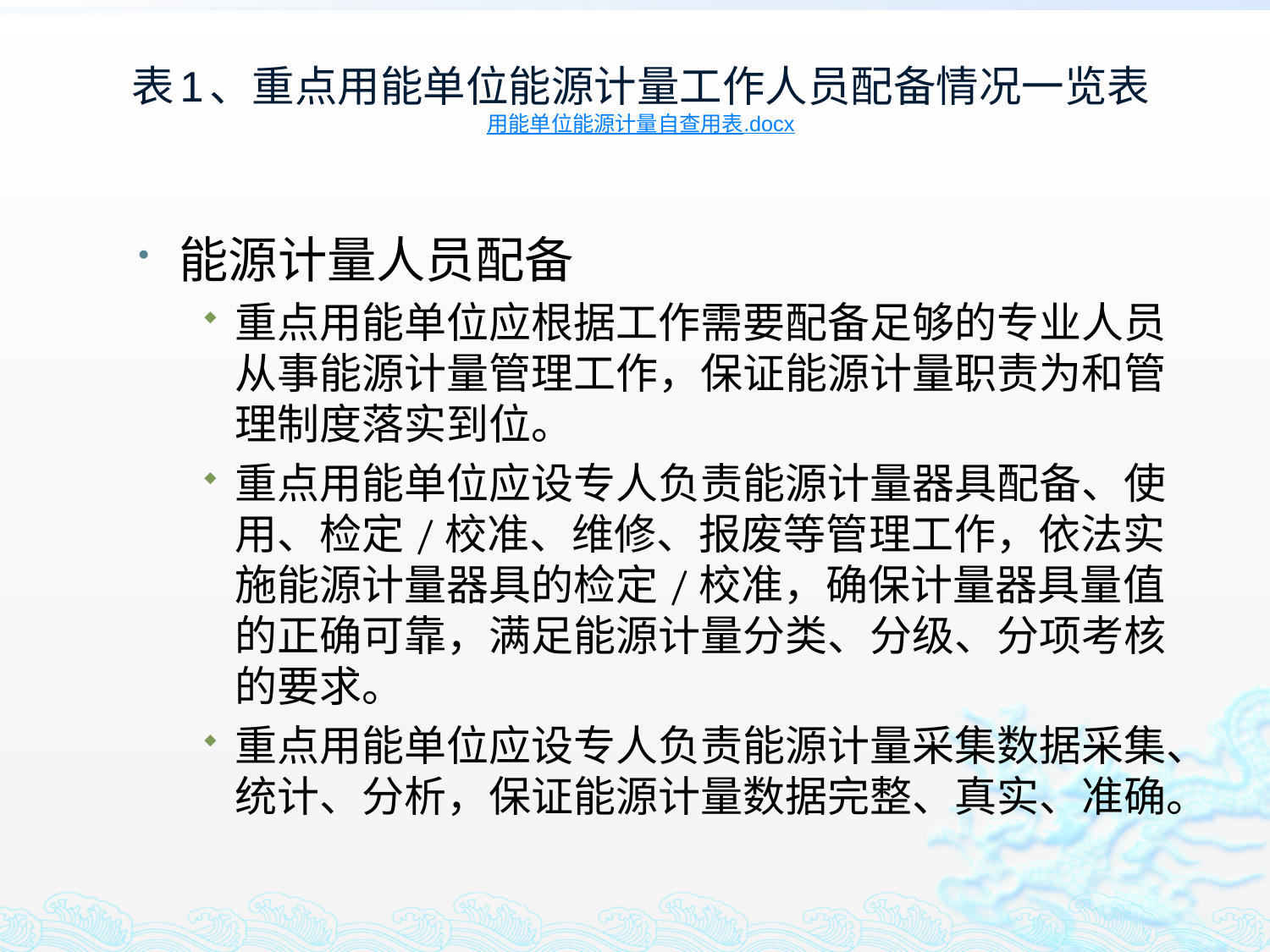

# 表1、重点用能单位能源计量工作人员配备情况一览表用能单位能源计量自查用表.docx
能源计量人员配备
重点用能单位应根据工作需要配备足够的专业人员从事能源计量管理工作，保证能源计量职责为和管理制度落实到位。
重点用能单位应设专人负责能源计量器具配备、使用、检定/校准、维修、报废等管理工作，依法实施能源计量器具的检定/校准，确保计量器具量值的正确可靠，满足能源计量分类、分级、分项考核的要求。
重点用能单位应设专人负责能源计量采集数据采集、统计、分析，保证能源计量数据完整、真实、准确。